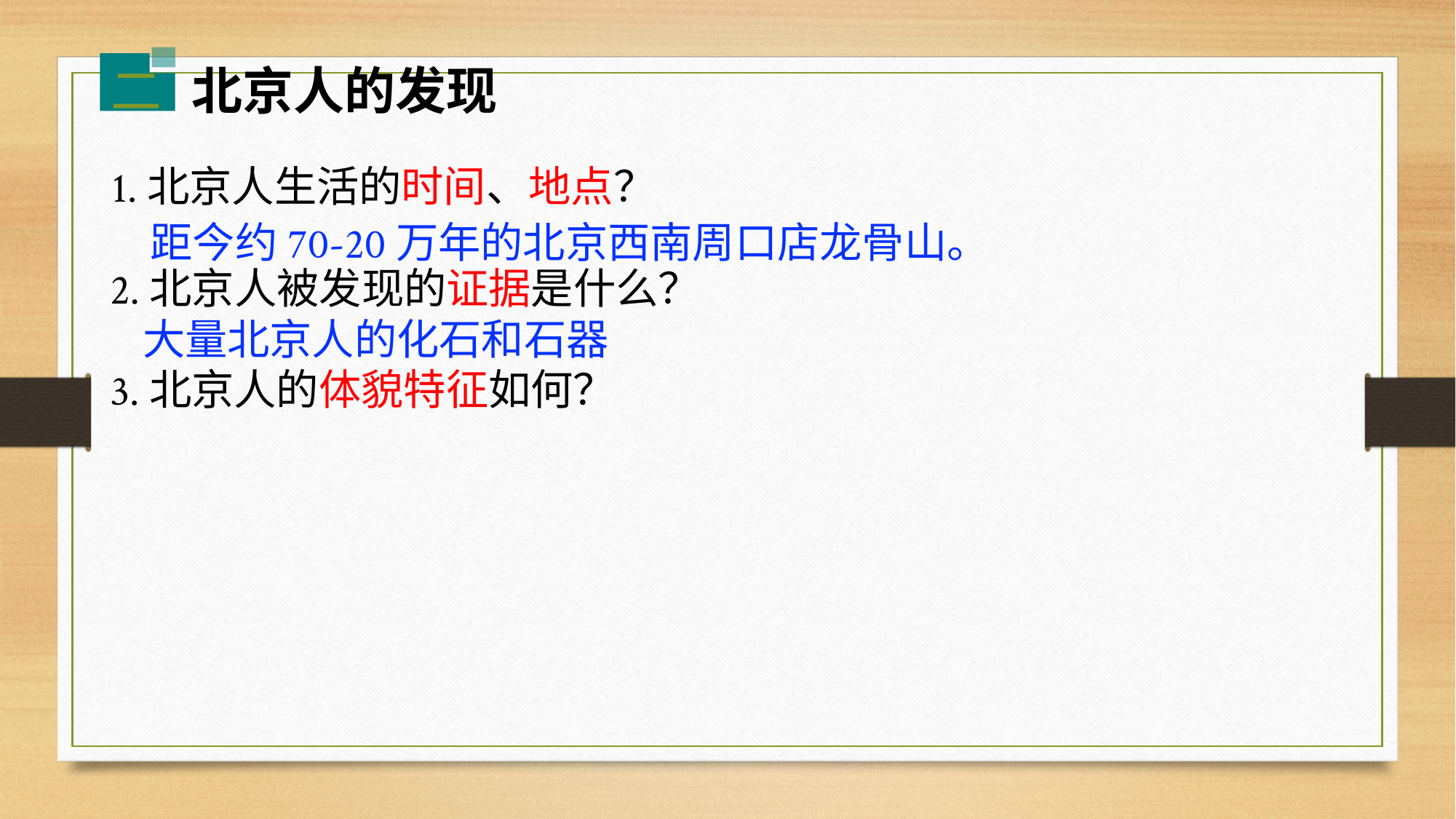

二
北京人的发现

1.北京人生活的时间、地点？
距今约70-20万年的北京西南周口店龙骨山。
2.北京人被发现的证据是什么？
大量北京人的化石和石器
3.北京人的体貌特征如何？